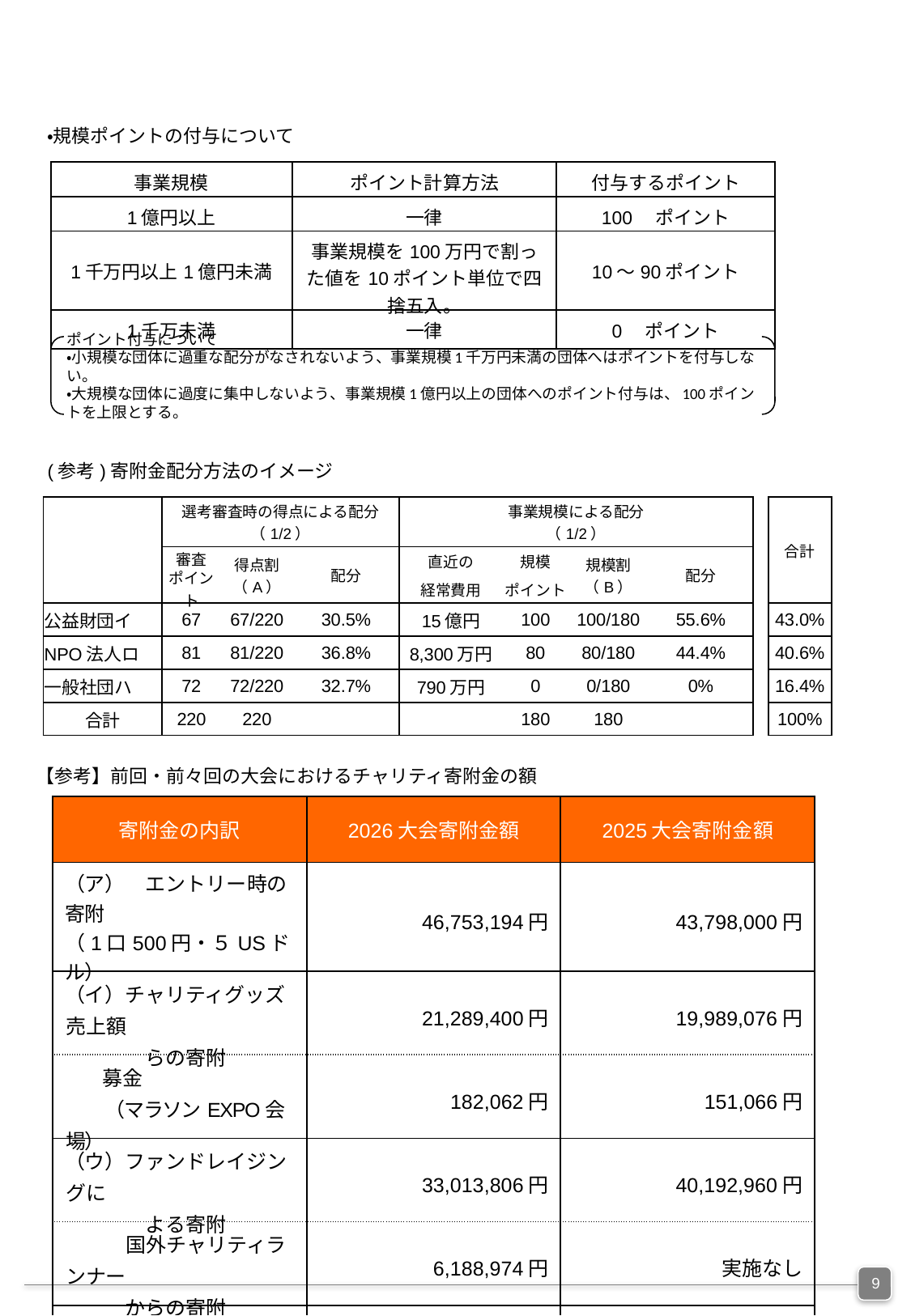

・規模ポイントの付与について
| 事業規模 | ポイント計算方法 | 付与するポイント |
| --- | --- | --- |
| 1億円以上 | 一律 | 100　ポイント |
| 1千万円以上1億円未満 | 事業規模を100万円で割った値を10ポイント単位で四捨五入。 | 10～90ポイント |
| 1千万未満 | 一律 | 0　ポイント |
ポイント付与について
・小規模な団体に過重な配分がなされないよう、事業規模1千万円未満の団体へはポイントを付与しない。
・大規模な団体に過度に集中しないよう、事業規模1億円以上の団体へのポイント付与は、100ポイントを上限とする。
(参考)寄附金配分方法のイメージ
|  | 選考審査時の得点による配分（1/2） |  |  | 事業規模による配分 （1/2） |  |  |  |  | 合計 |
| --- | --- | --- | --- | --- | --- | --- | --- | --- | --- |
|  | 審査 | 得点割（A） | 配分 | 直近の | 規模 | 規模割（B） | 配分 |  |  |
|  | ポイント |  |  |  |  |  |  |  |  |
|  | ポイント |  |  | 経常費用 | ポイント |  |  |  |  |
| 公益財団イ | 67 | 67/220 | 30.5% | 15億円 | 100 | 100/180 | 55.6% |  | 43.0% |
| NPO法人ロ | 81 | 81/220 | 36.8% | 8,300万円 | 80 | 80/180 | 44.4% |  | 40.6% |
| 一般社団ハ | 72 | 72/220 | 32.7% | 790万円 | 0 | 0/180 | 0% |  | 16.4% |
| 合計 | 220 | 220 |  |  | 180 | 180 |  |  | 100% |
【参考】前回・前々回の大会におけるチャリティ寄附金の額
| 寄附金の内訳 | 2026大会寄附金額 | 2025大会寄附金額 |
| --- | --- | --- |
| （ア）　エントリー時の寄附 （1口500円・５USドル） | 46,753,194円 | 43,798,000円 |
| （イ）チャリティグッズ売上額 　　　　らの寄附 | 21,289,400円 | 19,989,076円 |
| 募金 　　（マラソンEXPO会場） | 182,062円 | 151,066円 |
| （ウ）ファンドレイジングに 　　　　よる寄附 | 33,013,806円 | 40,192,960円 |
| 国外チャリティランナー 　　　からの寄附 | 6,188,974円 | 実施なし |
| 合計 | 107,427,436円 | 104,131,102円 |

9